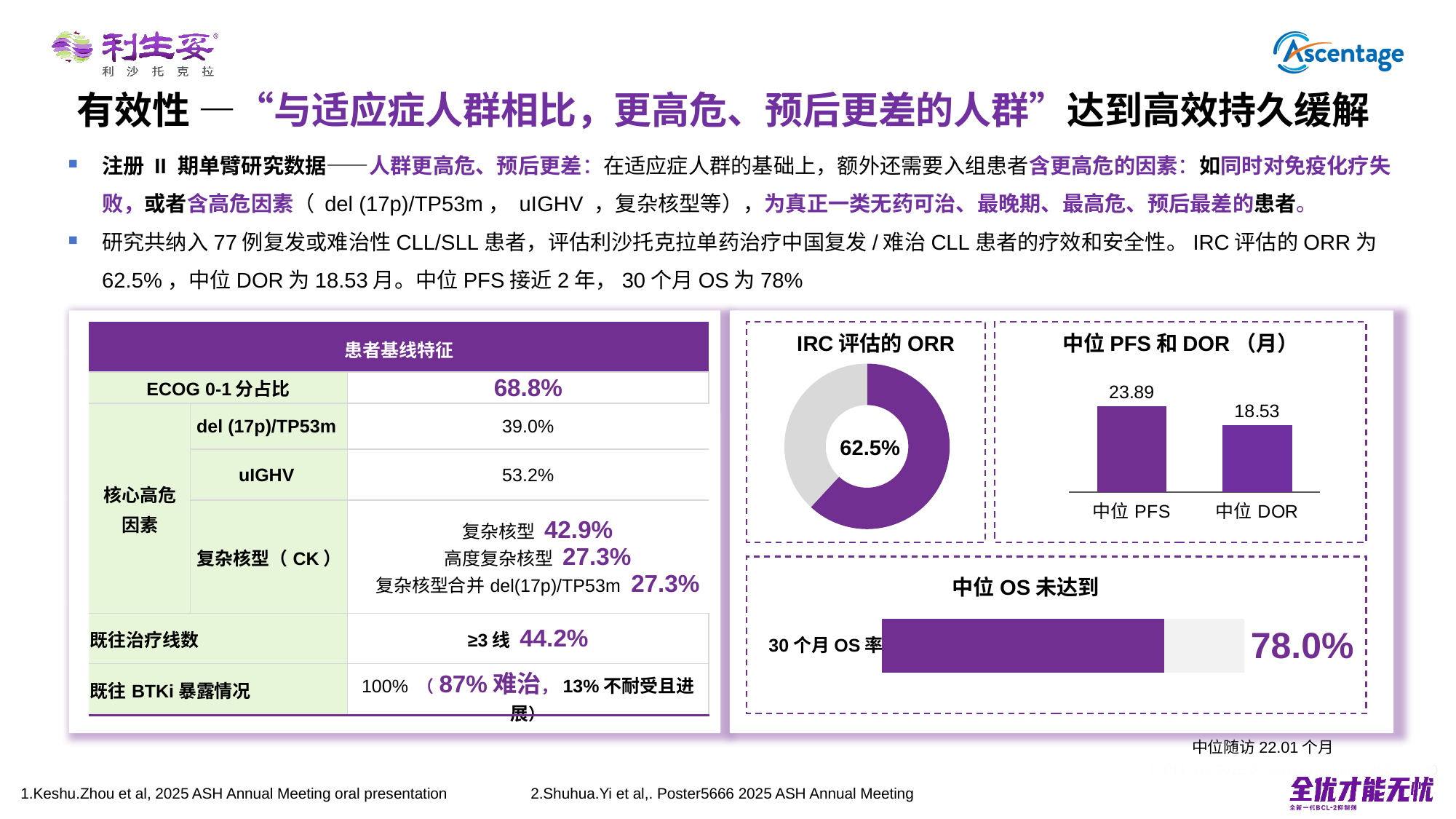

有效性 —“与适应症人群相比，更高危、预后更差的人群”达到高效持久缓解
注册 II 期单臂研究数据——人群更高危、预后更差：在适应症人群的基础上，额外还需要入组患者含更高危的因素：如同时对免疫化疗失败，或者含高危因素（ del (17p)/TP53m， uIGHV ，复杂核型等），为真正一类无药可治、最晚期、最高危、预后最差的患者。
研究共纳入77例复发或难治性CLL/SLL患者，评估利沙托克拉单药治疗中国复发/难治CLL患者的疗效和安全性。IRC评估的ORR为62.5%，中位DOR为18.53月。中位PFS接近2年，30个月OS为78%

| 患者基线特征 |  |  |
| --- | --- | --- |
| ECOG 0-1分占比 |  | 68.8% |
| 核心高危 因素 | del (17p)/TP53m | 39.0% |
|  | uIGHV | 53.2% |
|  | 复杂核型（CK） | 复杂核型 42.9% 高度复杂核型 27.3% 复杂核型合并del(17p)/TP53m 27.3% |
| 既往治疗线数 |  | ≥3线 44.2% |
| 既往BTKi暴露情况 |  | 100% （87%难治，13%不耐受且进展） |

IRC评估的ORR
中位PFS和DOR（月）

### Chart

| Category | 列3 |
|---|---|
| 中位PFS | 23.89 |
| 中位DOR | 18.53 |

### Chart

| Category | IRC评估 |
|---|---|
| SD | 0.625 |
| PR | 0.385 |
62.5%

### Chart

| Category | 系列 1 | 系列 2 |
|---|---|---|
| 类别 1 | 0.78 | 0.22 |
中位OS未达到
78.0%
30个月OS率
中位随访22.01个月
1.Keshu.Zhou et al, 2025 ASH Annual Meeting oral presentation                    2.Shuhua.Yi et al,. Poster5666 2025 ASH Annual Meeting